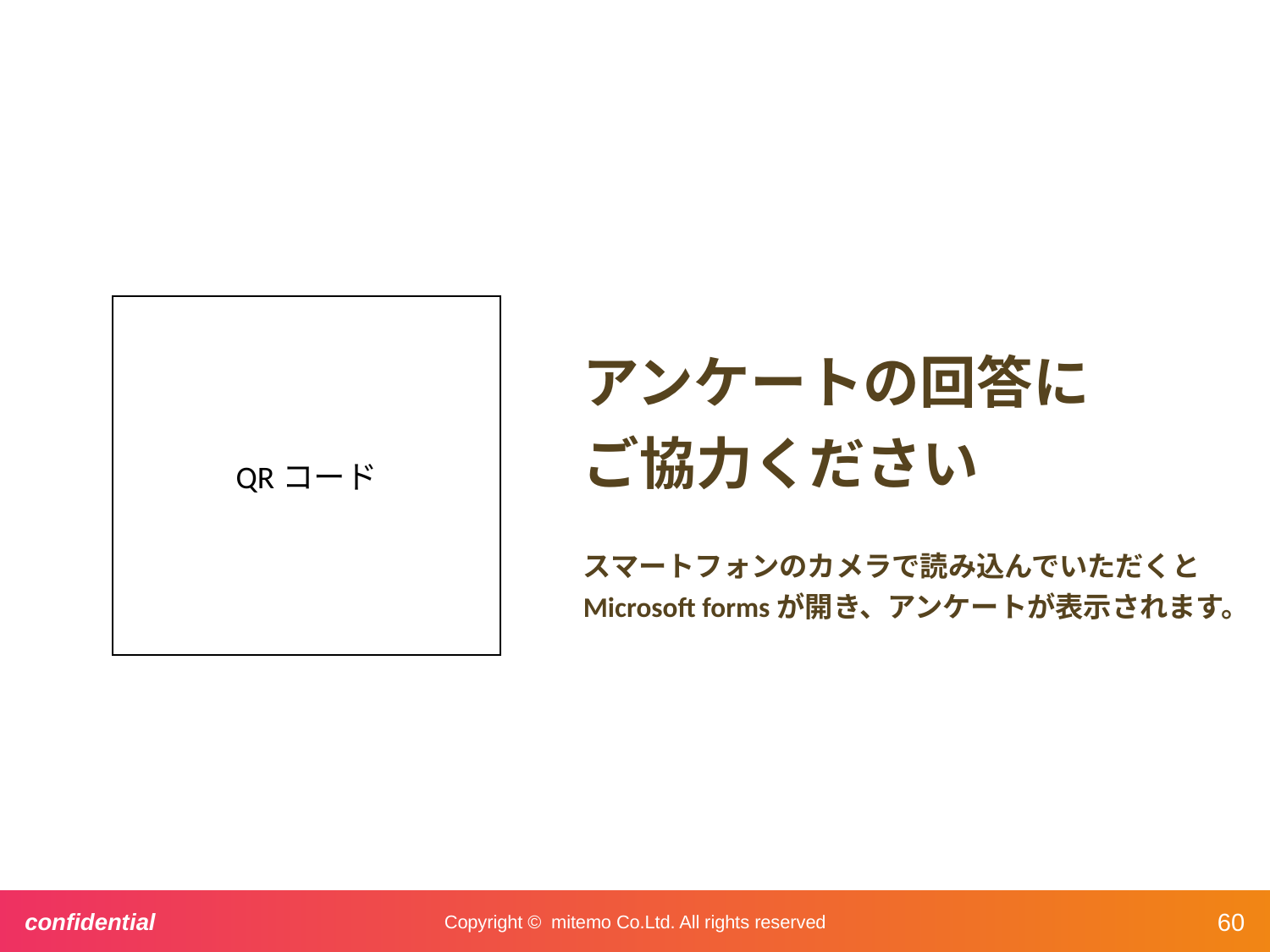

#
アンケートの回答に
ご協力ください
スマートフォンのカメラで読み込んでいただくとMicrosoft formsが開き、アンケートが表示されます。
QRコード